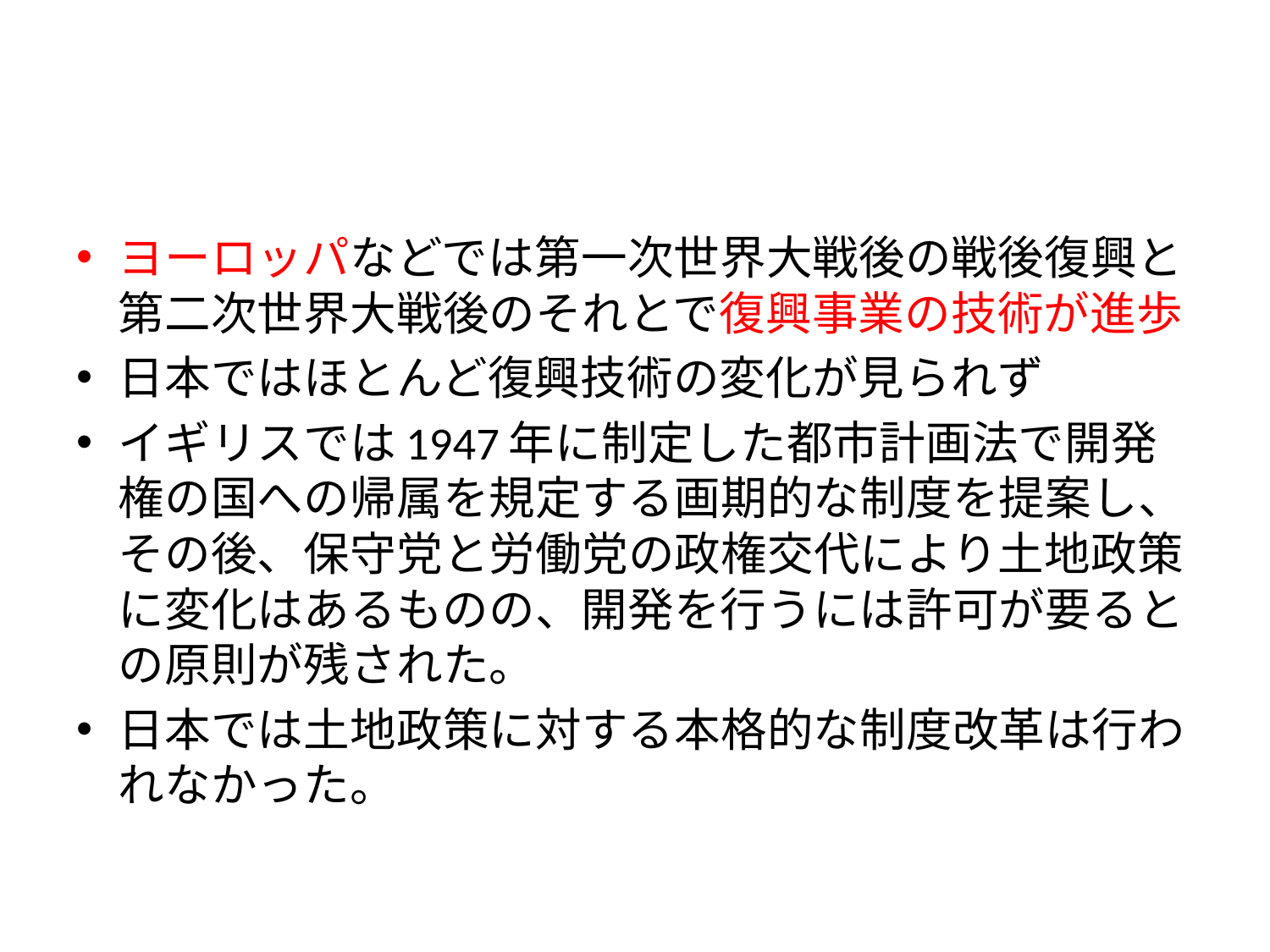

#
ヨーロッパなどでは第一次世界大戦後の戦後復興と第二次世界大戦後のそれとで復興事業の技術が進歩
日本ではほとんど復興技術の変化が見られず
イギリスでは1947年に制定した都市計画法で開発権の国への帰属を規定する画期的な制度を提案し、その後、保守党と労働党の政権交代により土地政策に変化はあるものの、開発を行うには許可が要るとの原則が残された。
日本では土地政策に対する本格的な制度改革は行われなかった。